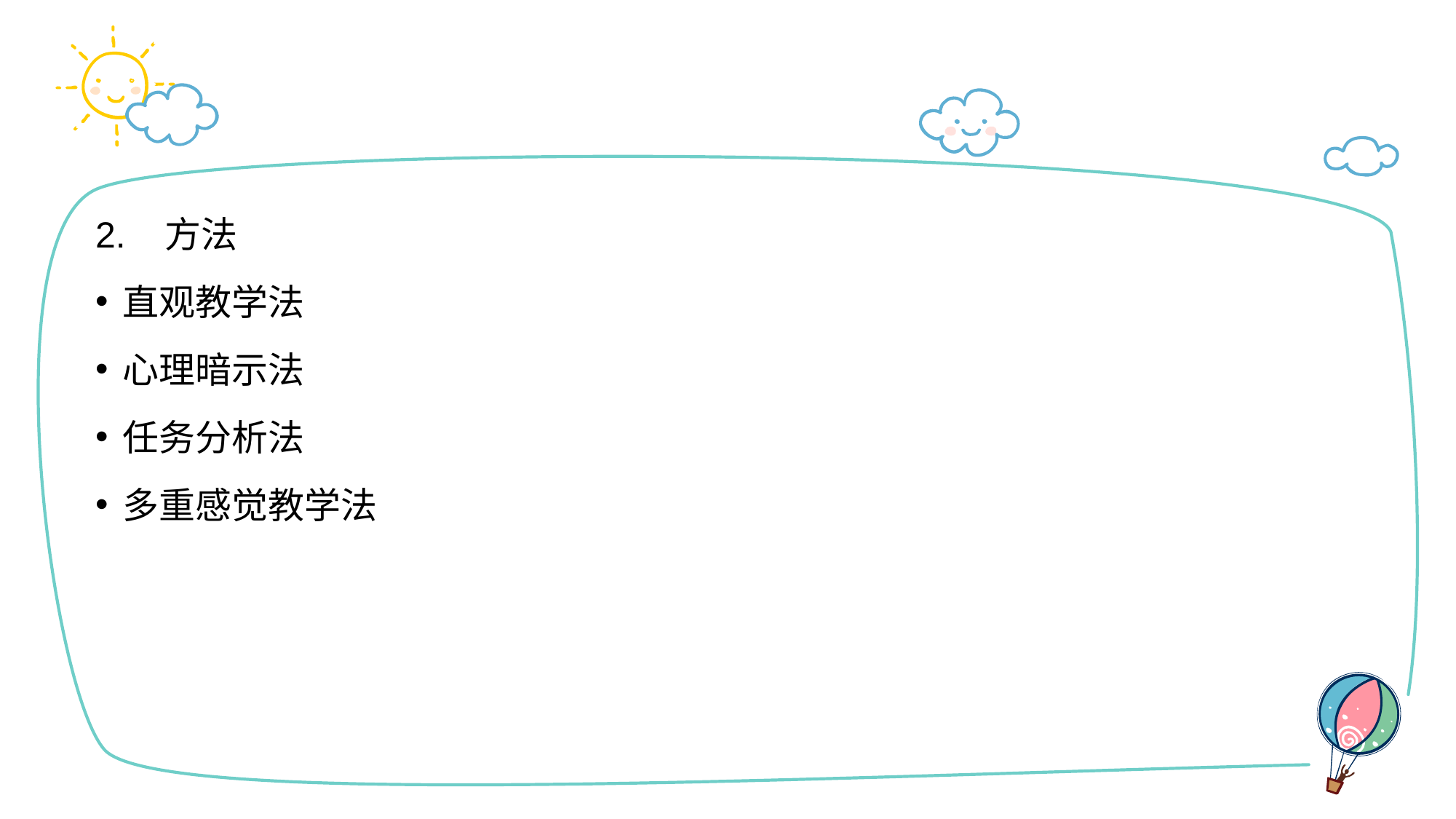

#
2.   方法
直观教学法
心理暗示法
任务分析法
多重感觉教学法